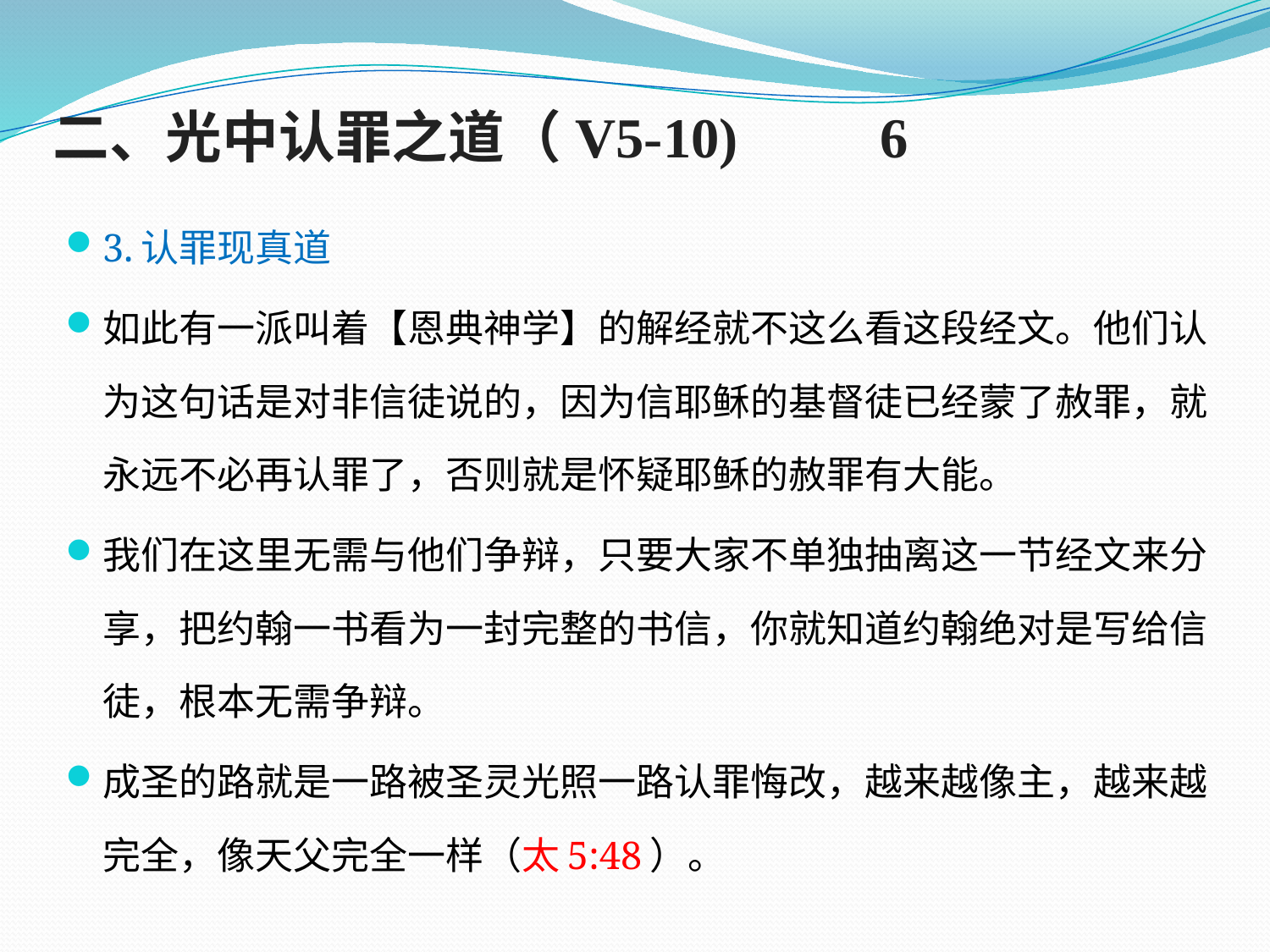

# 二、光中认罪之道（V5-10)          6
3.认罪现真道
如此有一派叫着【恩典神学】的解经就不这么看这段经文。他们认为这句话是对非信徒说的，因为信耶稣的基督徒已经蒙了赦罪，就永远不必再认罪了，否则就是怀疑耶稣的赦罪有大能。
我们在这里无需与他们争辩，只要大家不单独抽离这一节经文来分享，把约翰一书看为一封完整的书信，你就知道约翰绝对是写给信徒，根本无需争辩。
成圣的路就是一路被圣灵光照一路认罪悔改，越来越像主，越来越完全，像天父完全一样（太5:48）。